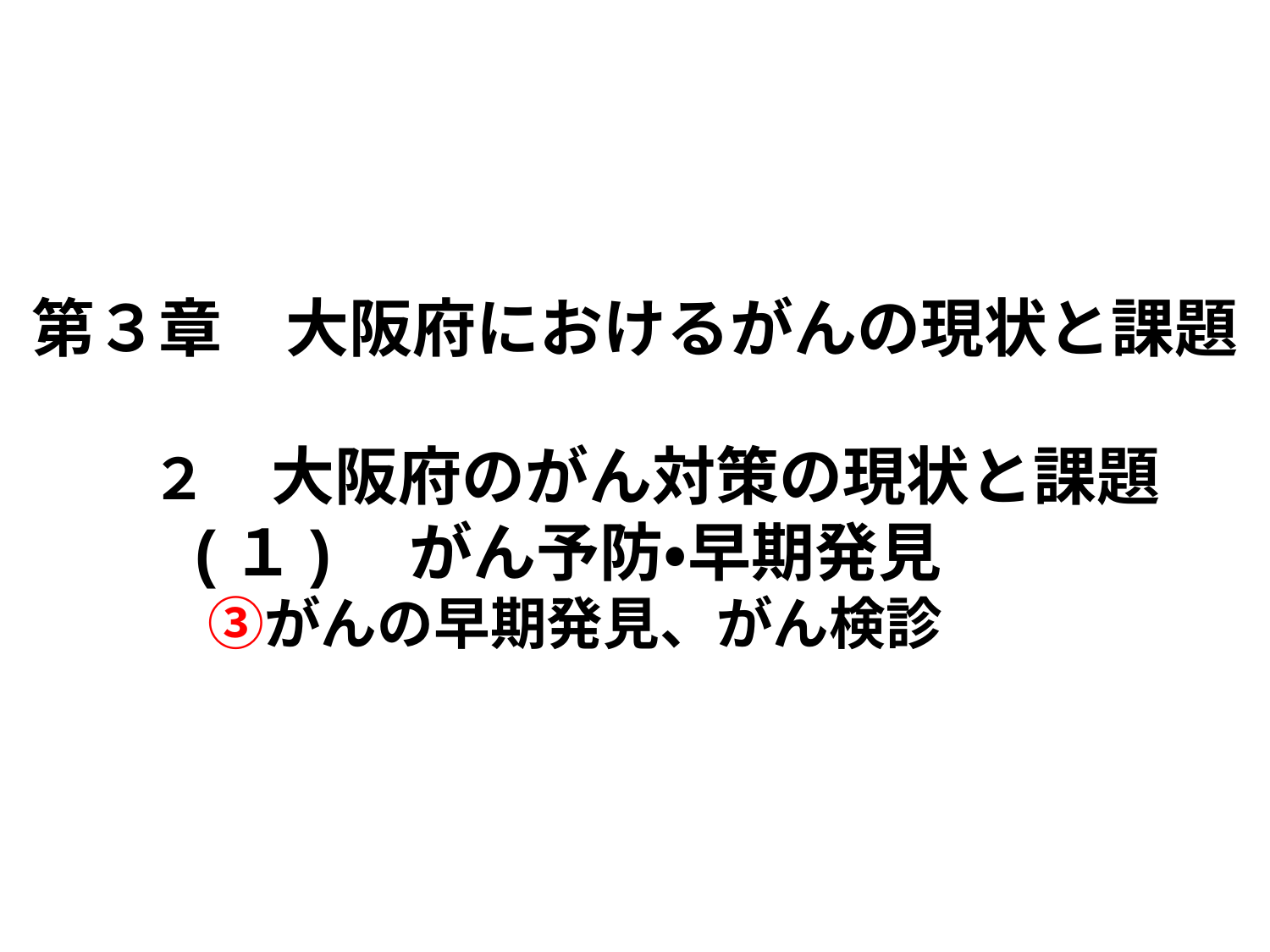

第３章　大阪府におけるがんの現状と課題
　　２　大阪府のがん対策の現状と課題
　　 (１)　がん予防・早期発見
　　　③がんの早期発見、がん検診